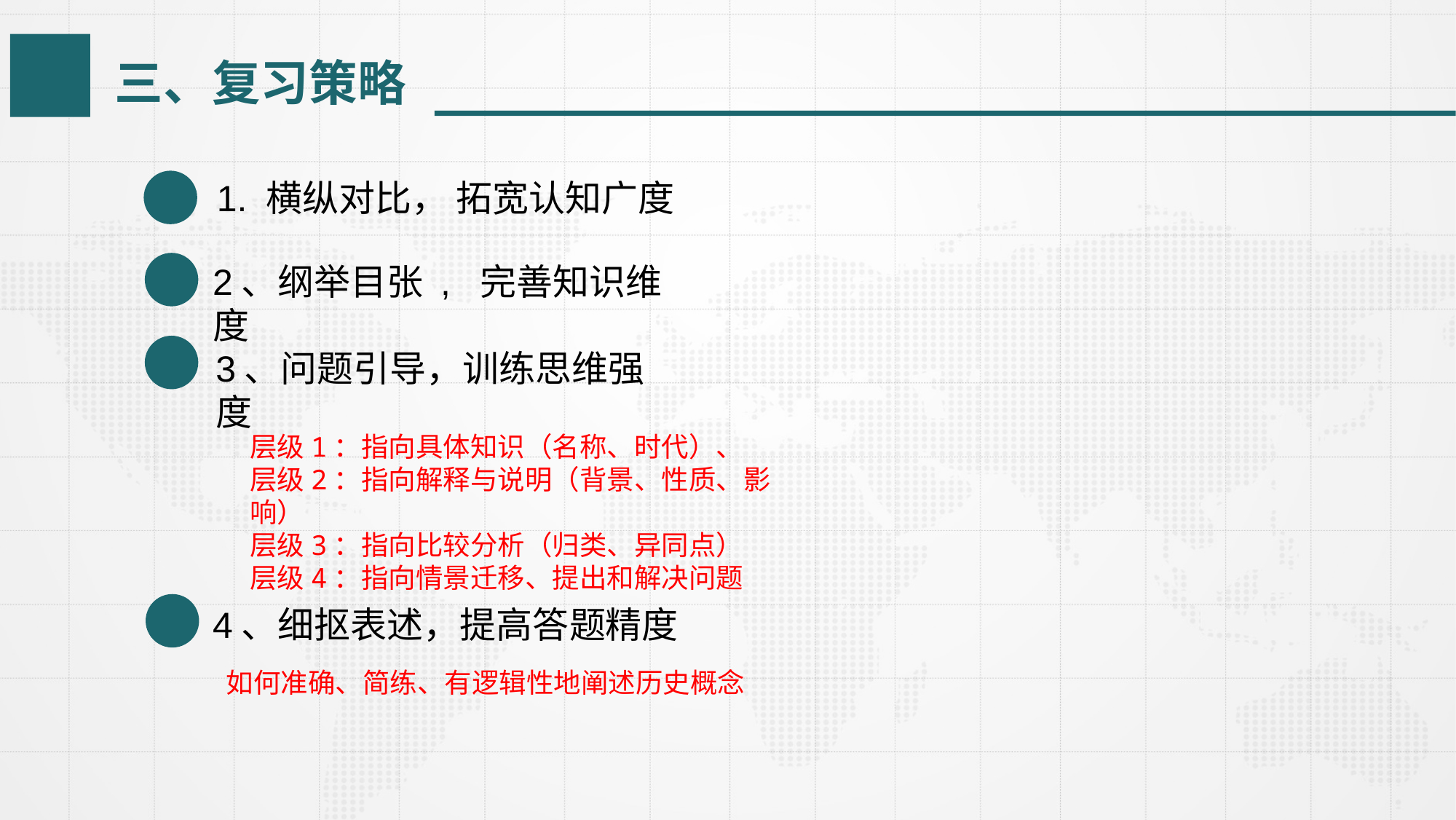

三、复习策略
1. 横纵对比， 拓宽认知广度

2、纲举目张 ,  完善知识维度

3、问题引导，训练思维强度
层级1：指向具体知识（名称、时代）、
层级2：指向解释与说明（背景、性质、影响）
层级3：指向比较分析（归类、异同点）
层级4：指向情景迁移、提出和解决问题

4、细抠表述，提高答题精度
如何准确、简练、有逻辑性地阐述历史概念